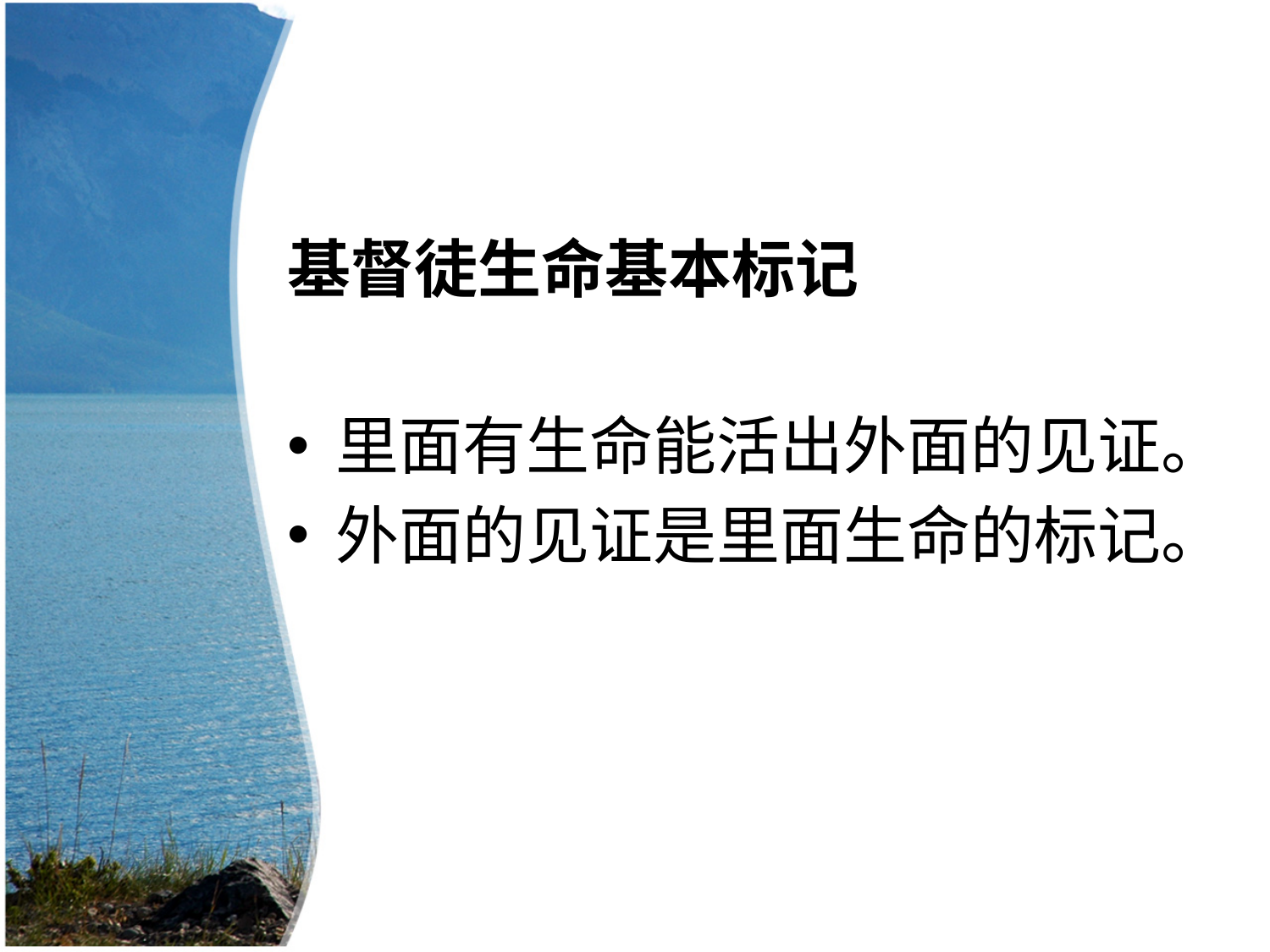

基督徒生命基本标记

里面有生命能活出外面的见证。
外面的见证是里面生命的标记。